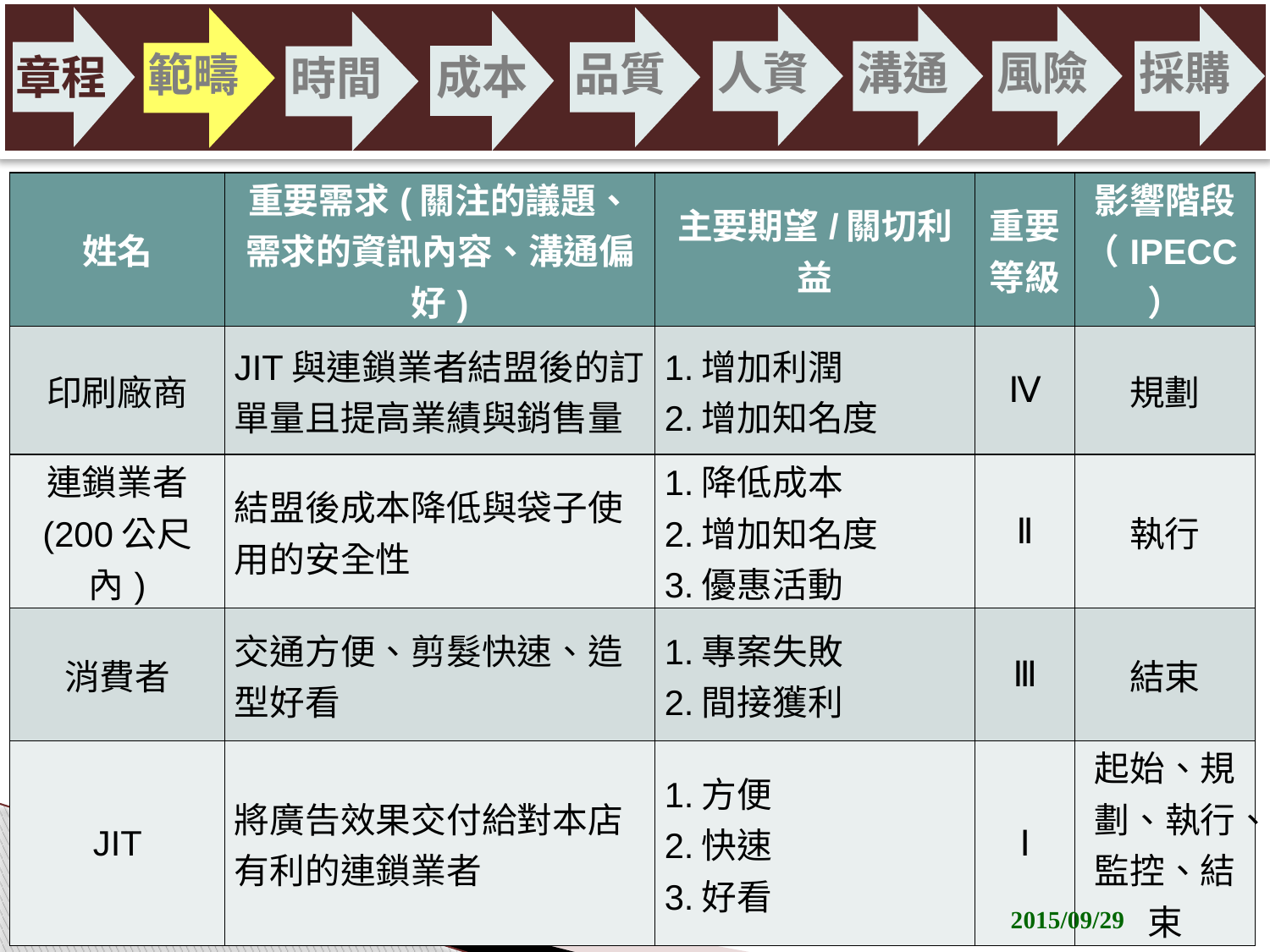

人資
溝通
風險
採購
品質
範疇
成本
章程
時間
| 姓名 | 重要需求(關注的議題、需求的資訊內容、溝通偏好) | 主要期望/關切利益 | 重要等級 | 影響階段（IPECC） |
| --- | --- | --- | --- | --- |
| 印刷廠商 | JIT與連鎖業者結盟後的訂單量且提高業績與銷售量 | 1.增加利潤 2.增加知名度 | Ⅳ | 規劃 |
| 連鎖業者 (200公尺內) | 結盟後成本降低與袋子使用的安全性 | 1.降低成本 2.增加知名度 3.優惠活動 | Ⅱ | 執行 |
| 消費者 | 交通方便、剪髮快速、造型好看 | 1.專案失敗 2.間接獲利 | Ⅲ | 結束 |
| JIT | 將廣告效果交付給對本店有利的連鎖業者 | 1.方便 2.快速 3.好看 | Ⅰ | 起始、規劃、執行、監控、結束 |
專案管理
2015/09/29
4